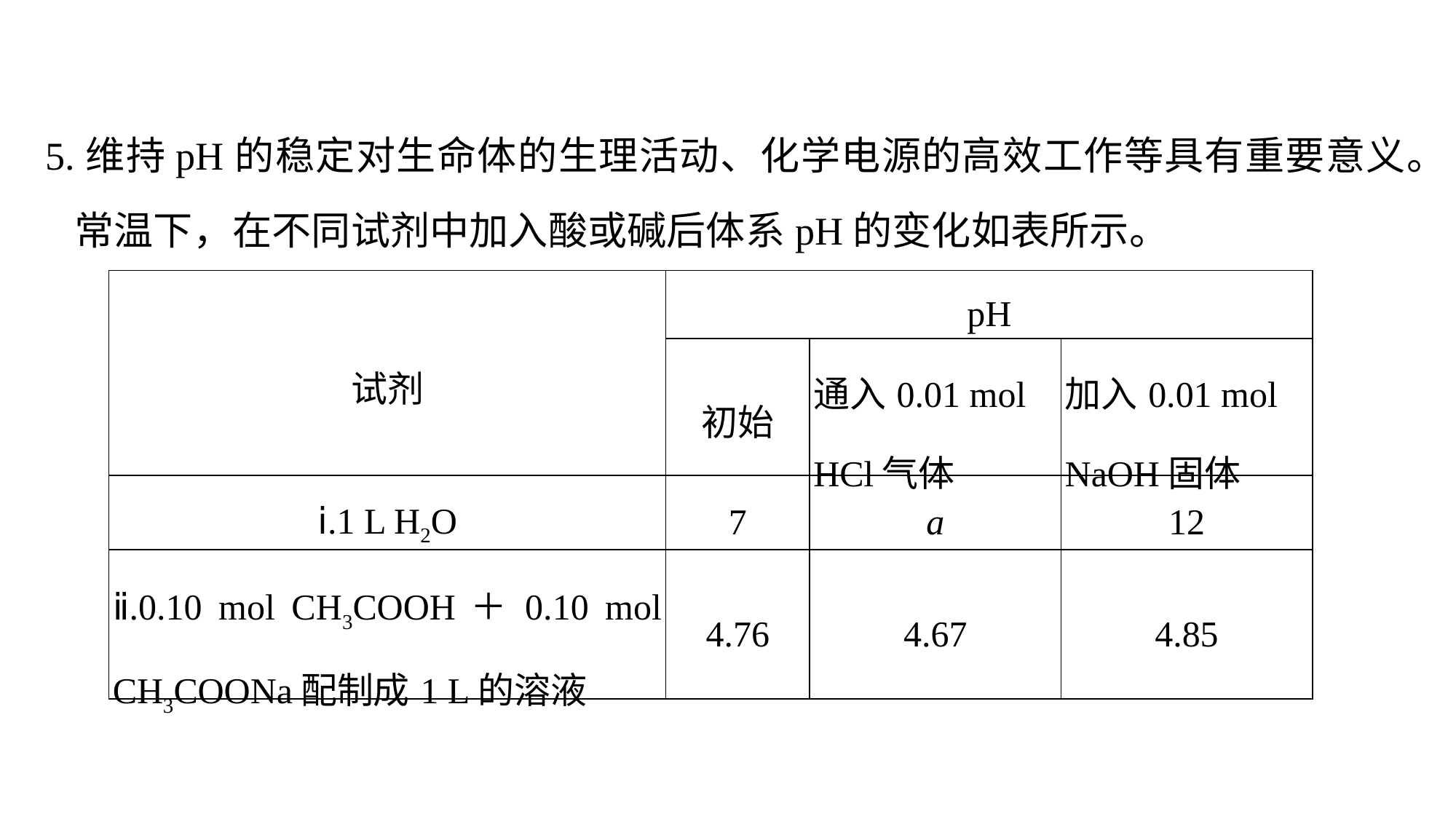

5.维持pH的稳定对生命体的生理活动、化学电源的高效工作等具有重要意义。
常温下，在不同试剂中加入酸或碱后体系pH的变化如表所示。
| 试剂 | pH |  |  |
| --- | --- | --- | --- |
|  | 初始 | 通入0.01 mol HCl气体 | 加入0.01 mol NaOH固体 |
| ⅰ.1 L H2O | 7 | a | 12 |
| ⅱ.0.10 mol CH3COOH＋0.10 mol CH3COONa配制成1 L的溶液 | 4.76 | 4.67 | 4.85 |